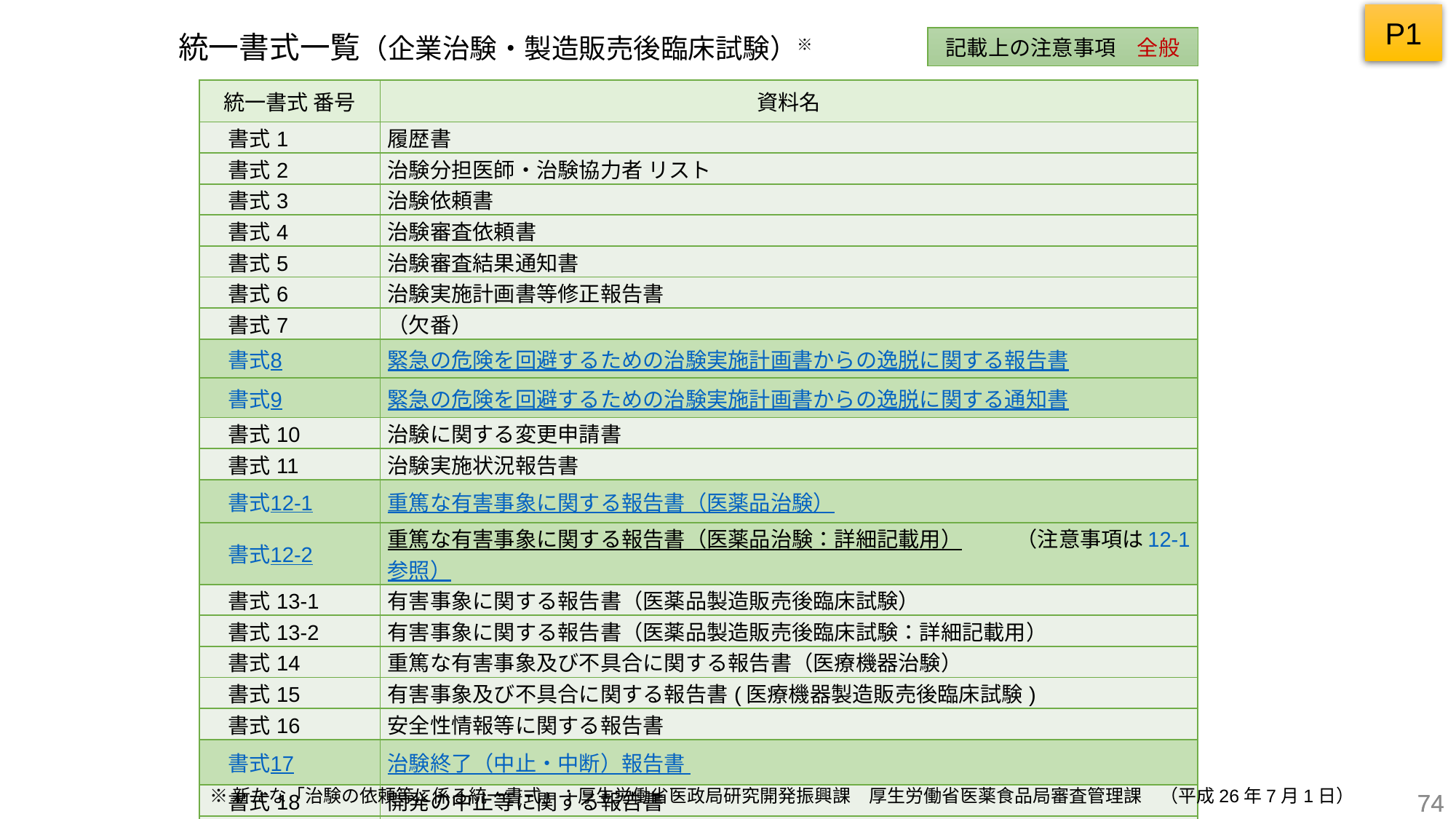

P1
統一書式一覧（企業治験・製造販売後臨床試験）※
記載上の注意事項　全般
| 統一書式 番号 | 資料名 |
| --- | --- |
| 書式1 | 履歴書 |
| 書式2 | 治験分担医師・治験協力者 リスト |
| 書式3 | 治験依頼書 |
| 書式4 | 治験審査依頼書 |
| 書式5 | 治験審査結果通知書 |
| 書式6 | 治験実施計画書等修正報告書 |
| 書式7 | （欠番） |
| 書式8 | 緊急の危険を回避するための治験実施計画書からの逸脱に関する報告書 |
| 書式9 | 緊急の危険を回避するための治験実施計画書からの逸脱に関する通知書 |
| 書式10 | 治験に関する変更申請書 |
| 書式11 | 治験実施状況報告書 |
| 書式12-1 | 重篤な有害事象に関する報告書（医薬品治験） |
| 書式12-2 | 重篤な有害事象に関する報告書（医薬品治験：詳細記載用）　　（注意事項は12-1参照） |
| 書式13-1 | 有害事象に関する報告書（医薬品製造販売後臨床試験） |
| 書式13-2 | 有害事象に関する報告書（医薬品製造販売後臨床試験：詳細記載用） |
| 書式14 | 重篤な有害事象及び不具合に関する報告書（医療機器治験） |
| 書式15 | 有害事象及び不具合に関する報告書(医療機器製造販売後臨床試験) |
| 書式16 | 安全性情報等に関する報告書 |
| 書式17 | 治験終了（中止・中断）報告書 |
| 書式18 | 開発の中止等に関する報告書 |
| 参考書式1 | 治験に関する指示・決定通知書 |
| 参考書式2 | 直接閲覧実施連絡票 |
※新たな「治験の依頼等に係る統一書式」：厚生労働省医政局研究開発振興課　厚生労働省医薬食品局審査管理課　（平成26年7月1日）